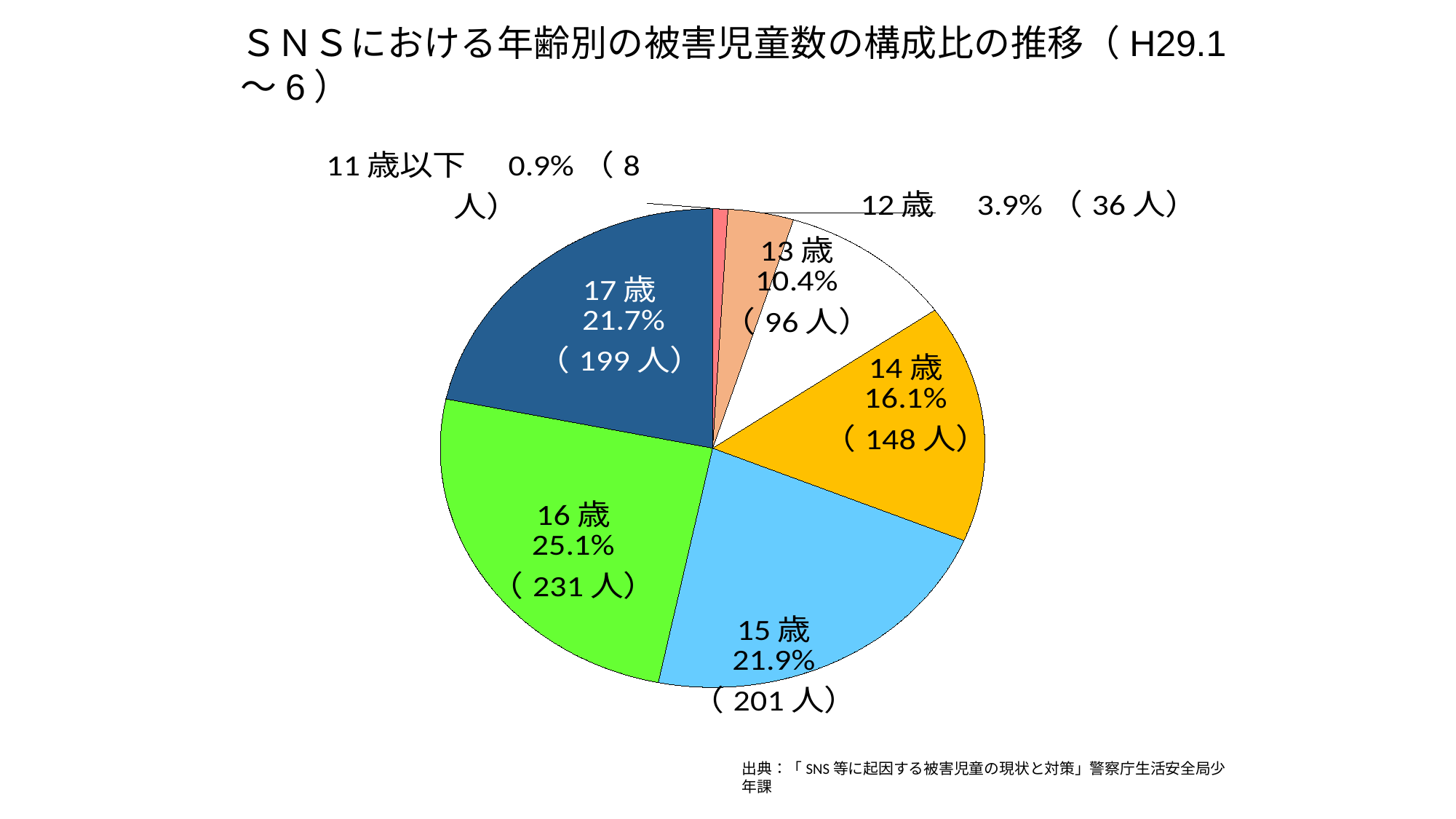

ＳＮＳにおける年齢別の被害児童数の構成比の推移（H29.1～6）

### Chart

| Category |  |
|---|---|
| 11歳以下 | 0.9 |
| 12歳 | 3.9 |
| 13歳 | 10.4 |
| 14歳 | 16.1 |
| 15歳 | 21.9 |
| 16歳 | 25.1 |
| 17歳 | 21.7 |
出典：「SNS等に起因する被害児童の現状と対策」警察庁生活安全局少年課